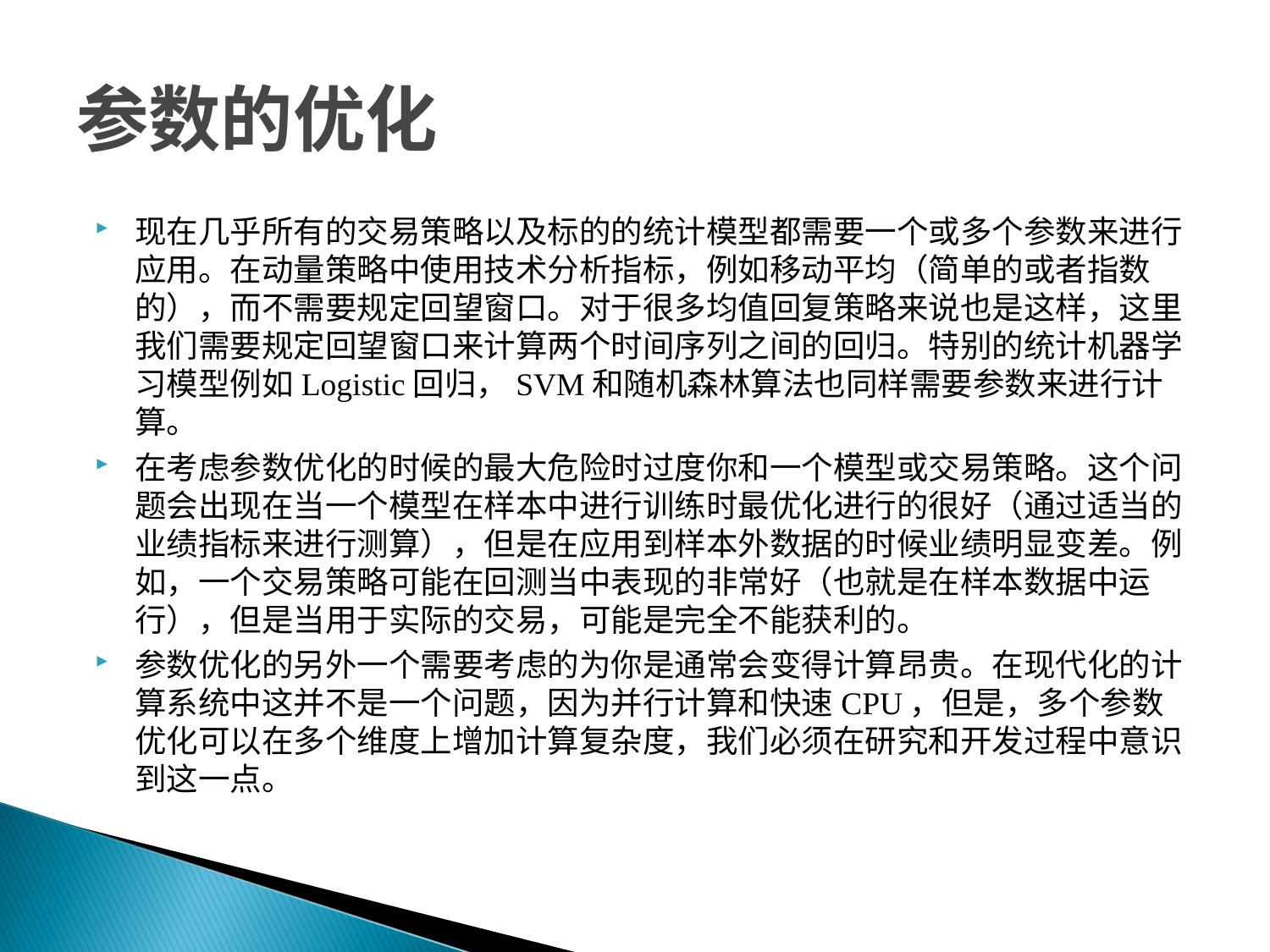

# 参数的优化
现在几乎所有的交易策略以及标的的统计模型都需要一个或多个参数来进行应用。在动量策略中使用技术分析指标，例如移动平均（简单的或者指数的），而不需要规定回望窗口。对于很多均值回复策略来说也是这样，这里我们需要规定回望窗口来计算两个时间序列之间的回归。特别的统计机器学习模型例如Logistic回归，SVM和随机森林算法也同样需要参数来进行计算。
在考虑参数优化的时候的最大危险时过度你和一个模型或交易策略。这个问题会出现在当一个模型在样本中进行训练时最优化进行的很好（通过适当的业绩指标来进行测算），但是在应用到样本外数据的时候业绩明显变差。例如，一个交易策略可能在回测当中表现的非常好（也就是在样本数据中运行），但是当用于实际的交易，可能是完全不能获利的。
参数优化的另外一个需要考虑的为你是通常会变得计算昂贵。在现代化的计算系统中这并不是一个问题，因为并行计算和快速CPU，但是，多个参数优化可以在多个维度上增加计算复杂度，我们必须在研究和开发过程中意识到这一点。